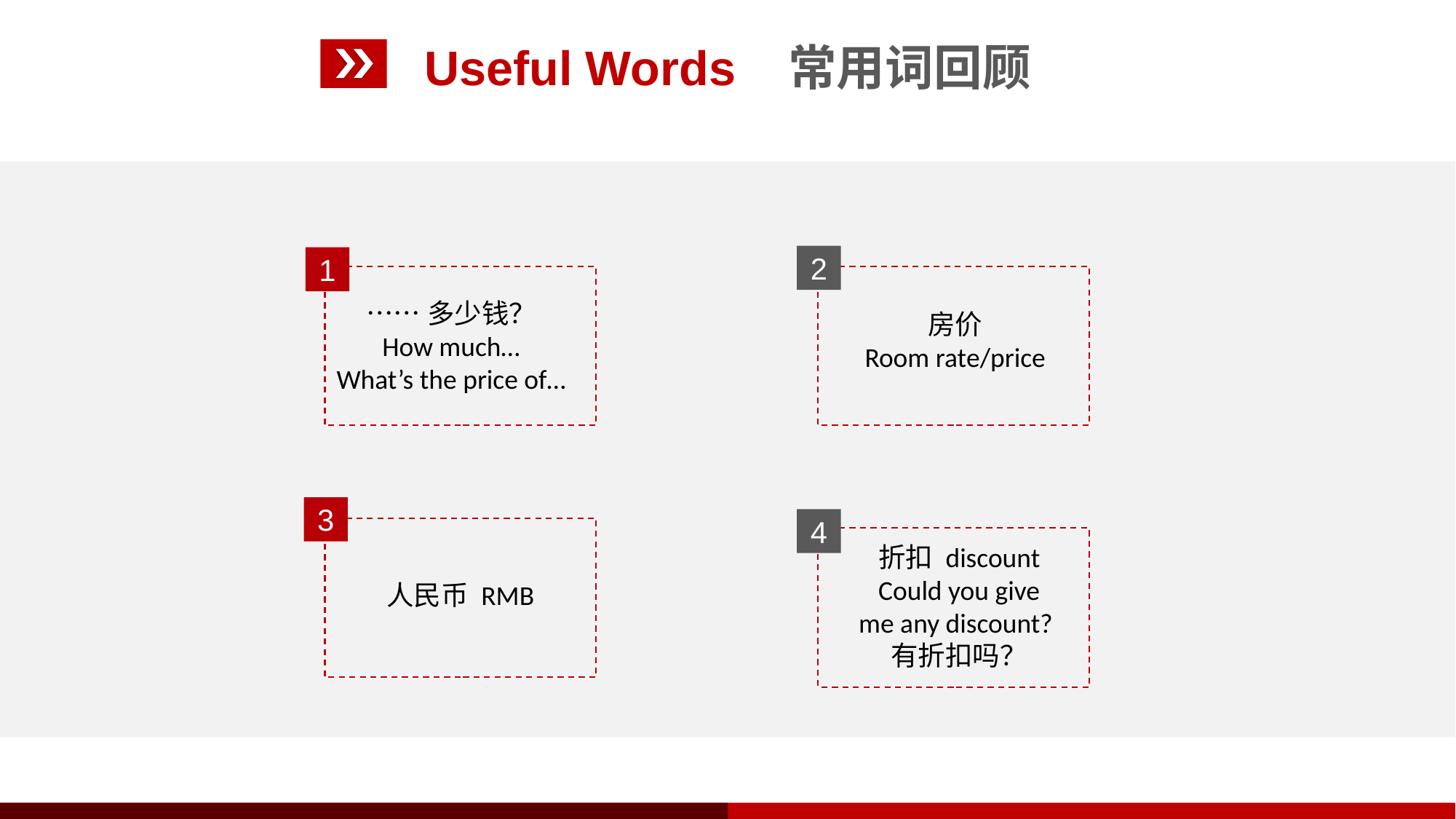

Useful Words   常用词回顾

2
1

……多少钱？
How much…
What’s the price of…
房价
Room rate/price
3
4

折扣 discount
Could you give me any discount?有折扣吗？
人民币 RMB